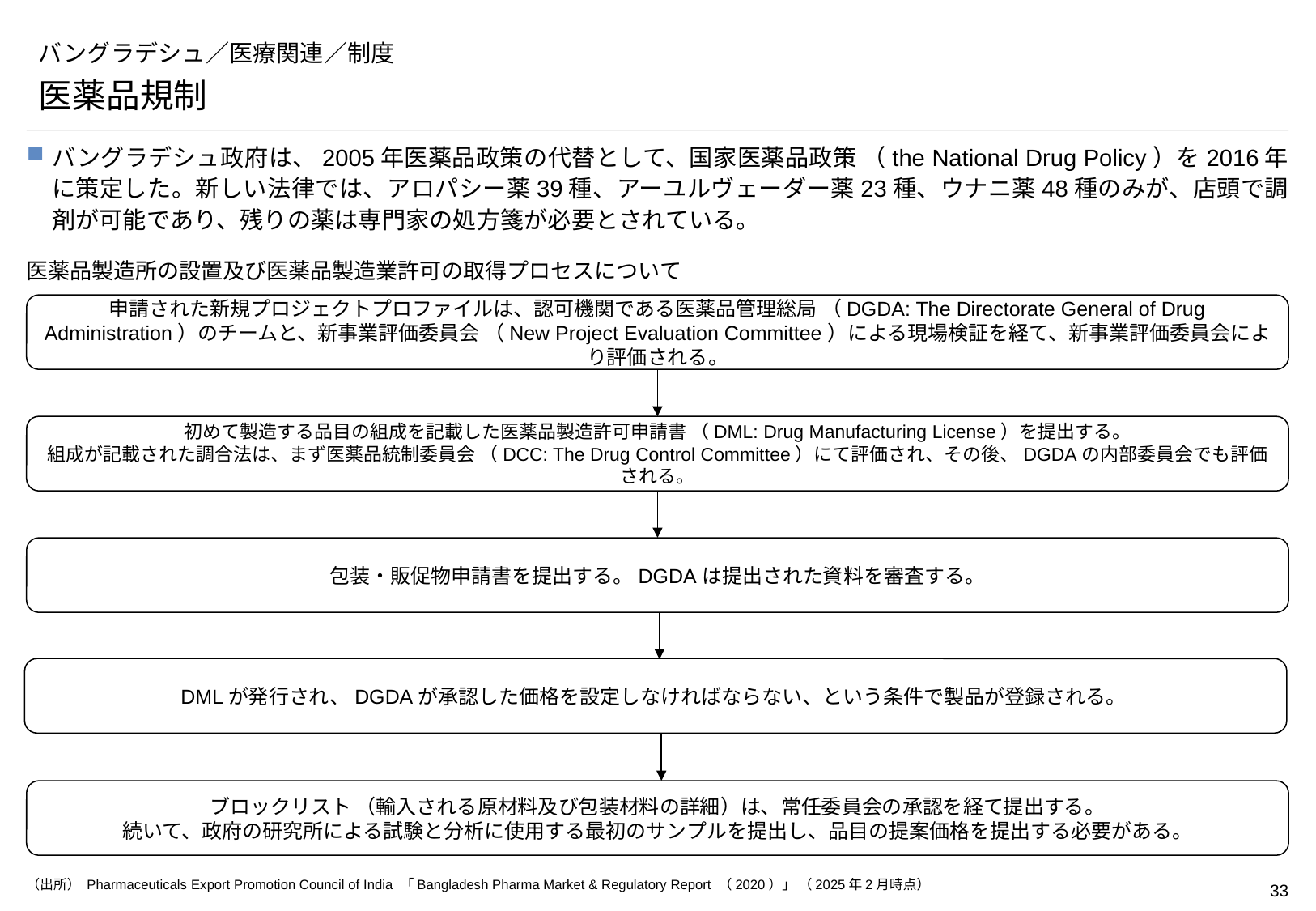

# バングラデシュ／医療関連／制度
医薬品規制
バングラデシュ政府は、2005年医薬品政策の代替として、国家医薬品政策 （the National Drug Policy）を2016年に策定した。新しい法律では、アロパシー薬39種、アーユルヴェーダー薬23種、ウナニ薬48種のみが、店頭で調剤が可能であり、残りの薬は専門家の処方箋が必要とされている。

医薬品製造所の設置及び医薬品製造業許可の取得プロセスについて
申請された新規プロジェクトプロファイルは、認可機関である医薬品管理総局 （DGDA: The Directorate General of Drug Administration）のチームと、新事業評価委員会 （New Project Evaluation Committee）による現場検証を経て、新事業評価委員会により評価される。
初めて製造する品目の組成を記載した医薬品製造許可申請書 （DML: Drug Manufacturing License）を提出する。
組成が記載された調合法は、まず医薬品統制委員会 （DCC: The Drug Control Committee）にて評価され、その後、DGDAの内部委員会でも評価される。
包装・販促物申請書を提出する。DGDAは提出された資料を審査する。
DMLが発行され、DGDAが承認した価格を設定しなければならない、という条件で製品が登録される。
ブロックリスト （輸入される原材料及び包装材料の詳細）は、常任委員会の承認を経て提出する。
続いて、政府の研究所による試験と分析に使用する最初のサンプルを提出し、品目の提案価格を提出する必要がある。
（出所） Pharmaceuticals Export Promotion Council of India 「Bangladesh Pharma Market & Regulatory Report （2020）」 （2025年2月時点）